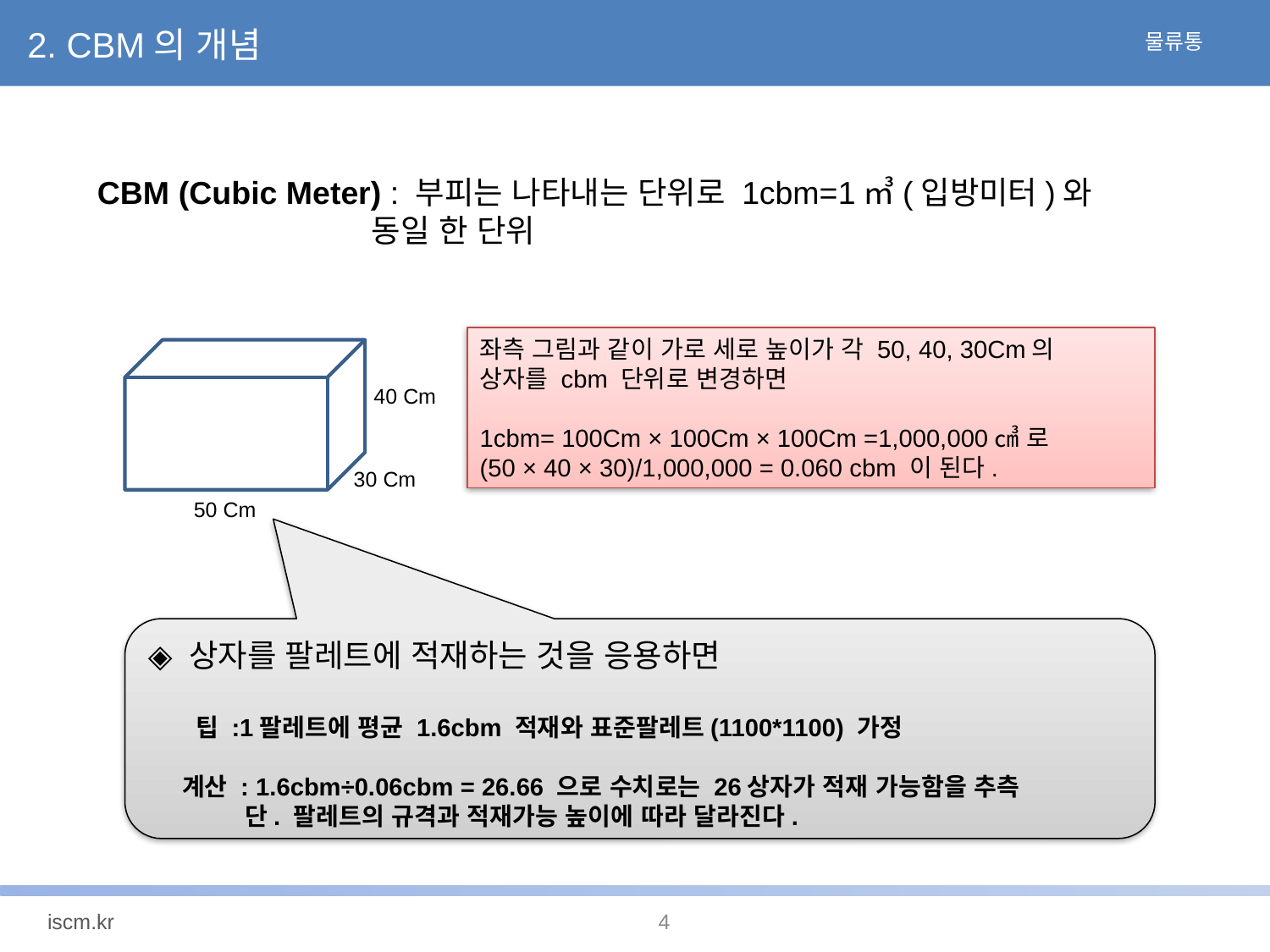

2. CBM의 개념
CBM (Cubic Meter) : 부피는 나타내는 단위로 1cbm=1㎥(입방미터)와
                              동일 한 단위
좌측 그림과 같이 가로 세로 높이가 각 50, 40, 30Cm의
상자를 cbm 단위로 변경하면

1cbm= 100Cm × 100Cm × 100Cm =1,000,000㎤ 로
(50 × 40 × 30)/1,000,000 = 0.060 cbm 이 된다.

40 Cm
30 Cm
50 Cm
◈ 상자를 팔레트에 적재하는 것을 응용하면

      팁 :1팔레트에 평균 1.6cbm 적재와 표준팔레트(1100*1100) 가정

    계산 : 1.6cbm÷0.06cbm = 26.66 으로 수치로는 26상자가 적재 가능함을 추측
             단. 팔레트의 규격과 적재가능 높이에 따라 달라진다.